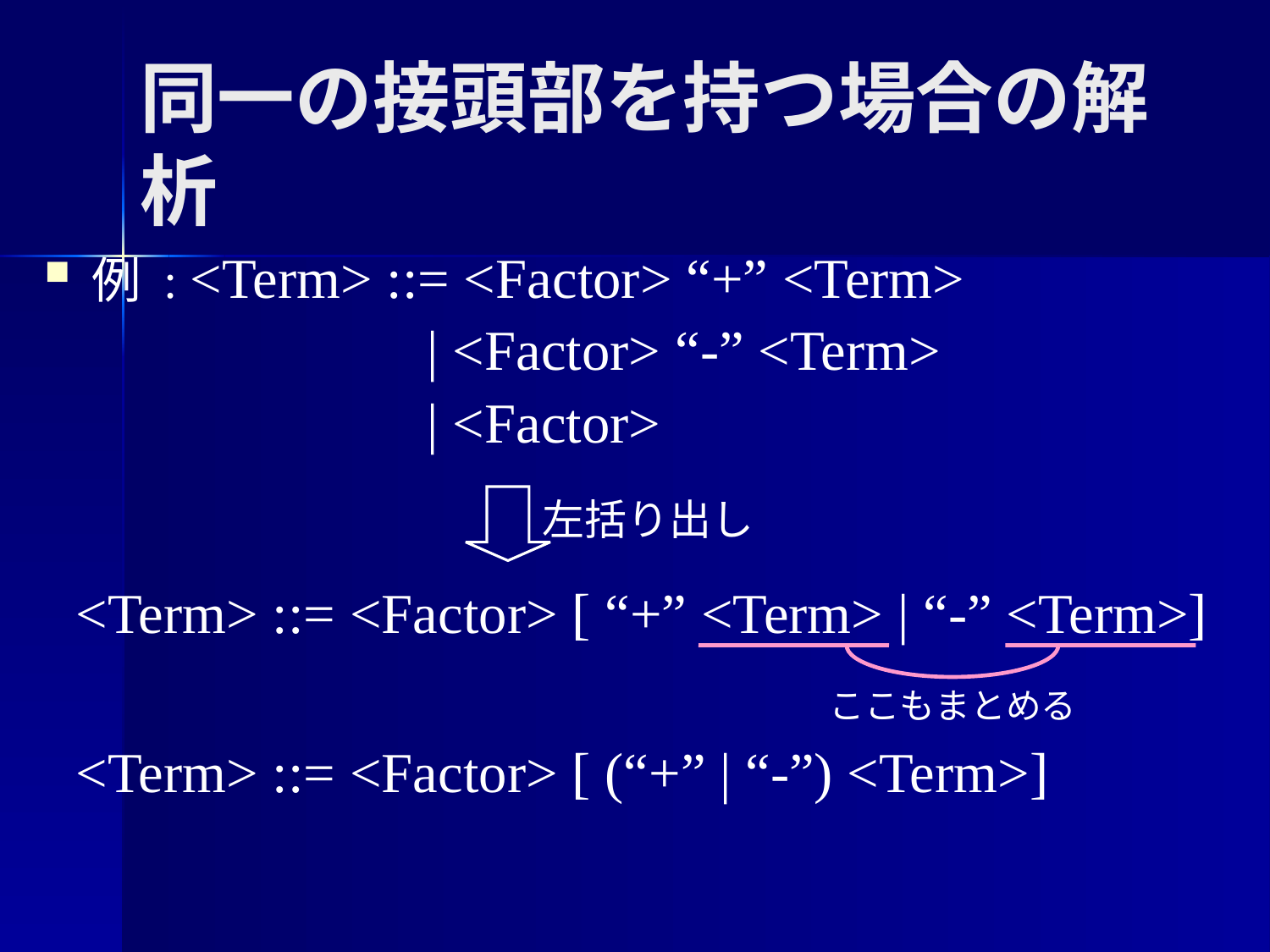

同一の接頭部を持つ場合の解析
例 : <Term> ::= <Factor> “+” <Term>
                           | <Factor> “-” <Term>
                           | <Factor>

左括り出し
<Term> ::= <Factor> [ “+” <Term> | “-” <Term>]

ここもまとめる
<Term> ::= <Factor> [ (“+” | “-”) <Term>]